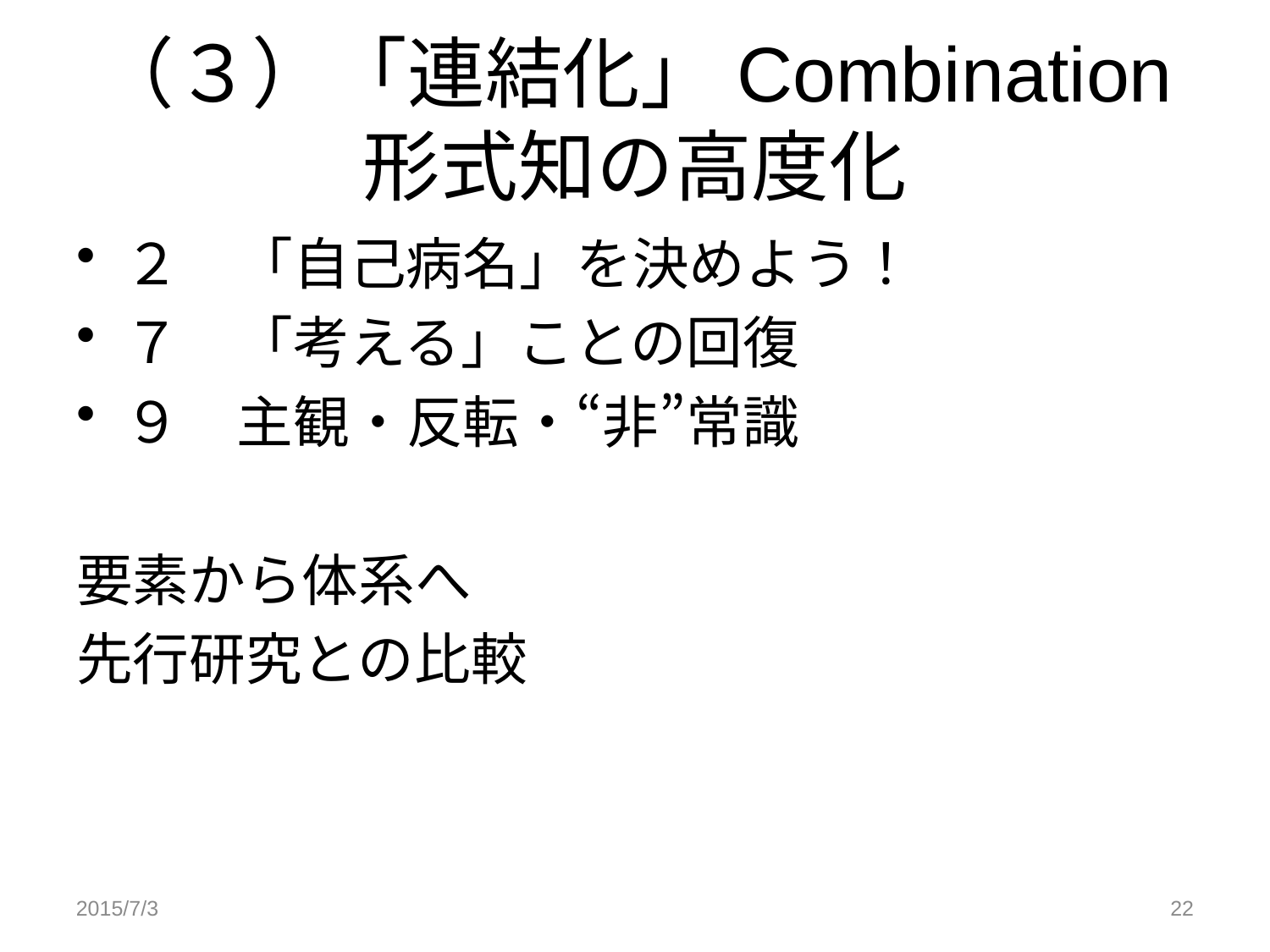

（３）「連結化」Combination
形式知の高度化
２　「自己病名」を決めよう！
７　「考える」ことの回復
９　主観・反転・“非”常識

要素から体系へ
先行研究との比較
2015/7/3
22